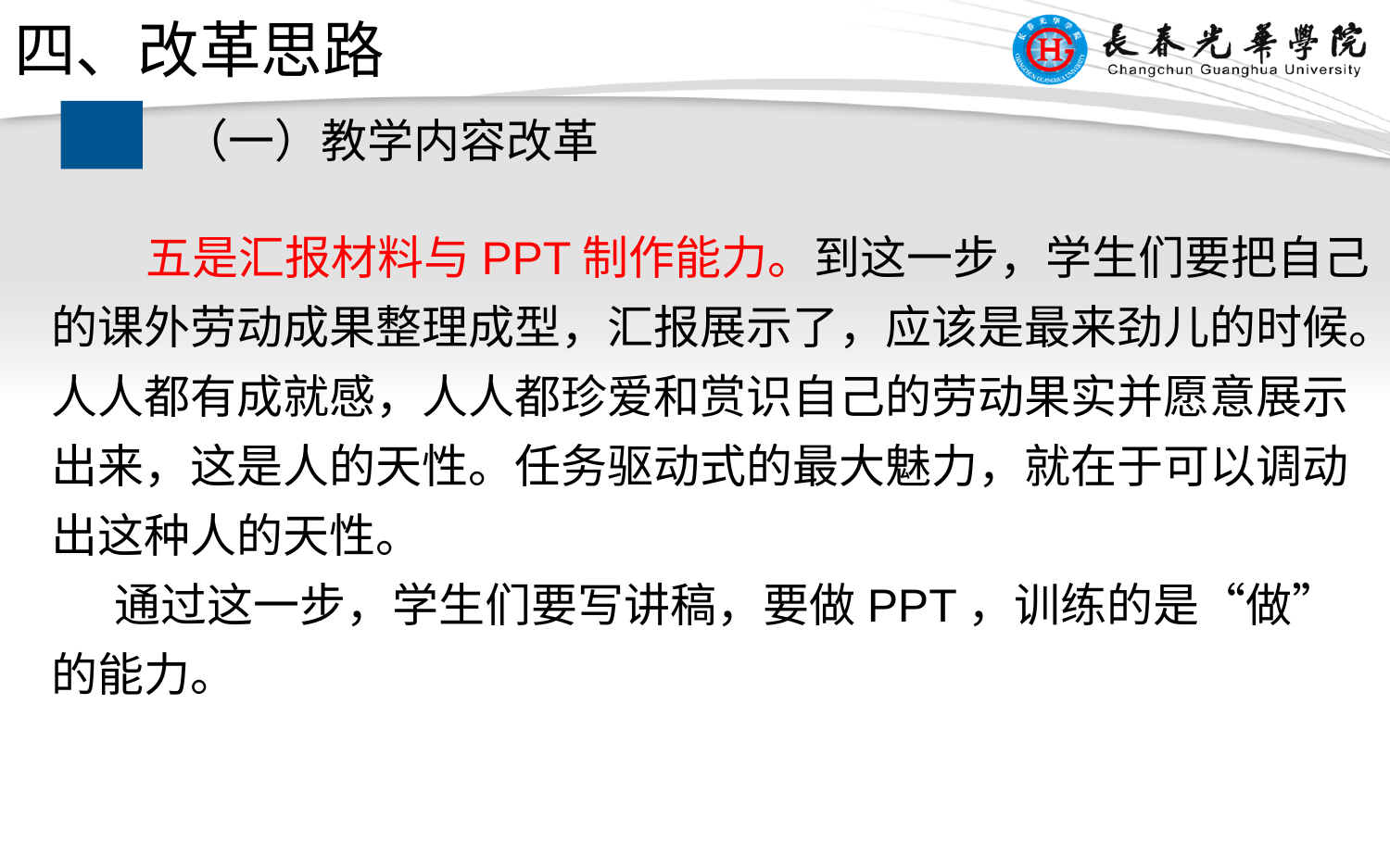

四、改革思路

（一）教学内容改革
        五是汇报材料与PPT制作能力。到这一步，学生们要把自己的课外劳动成果整理成型，汇报展示了，应该是最来劲儿的时候。人人都有成就感，人人都珍爱和赏识自己的劳动果实并愿意展示出来，这是人的天性。任务驱动式的最大魅力，就在于可以调动出这种人的天性。
     通过这一步，学生们要写讲稿，要做PPT，训练的是“做”的能力。